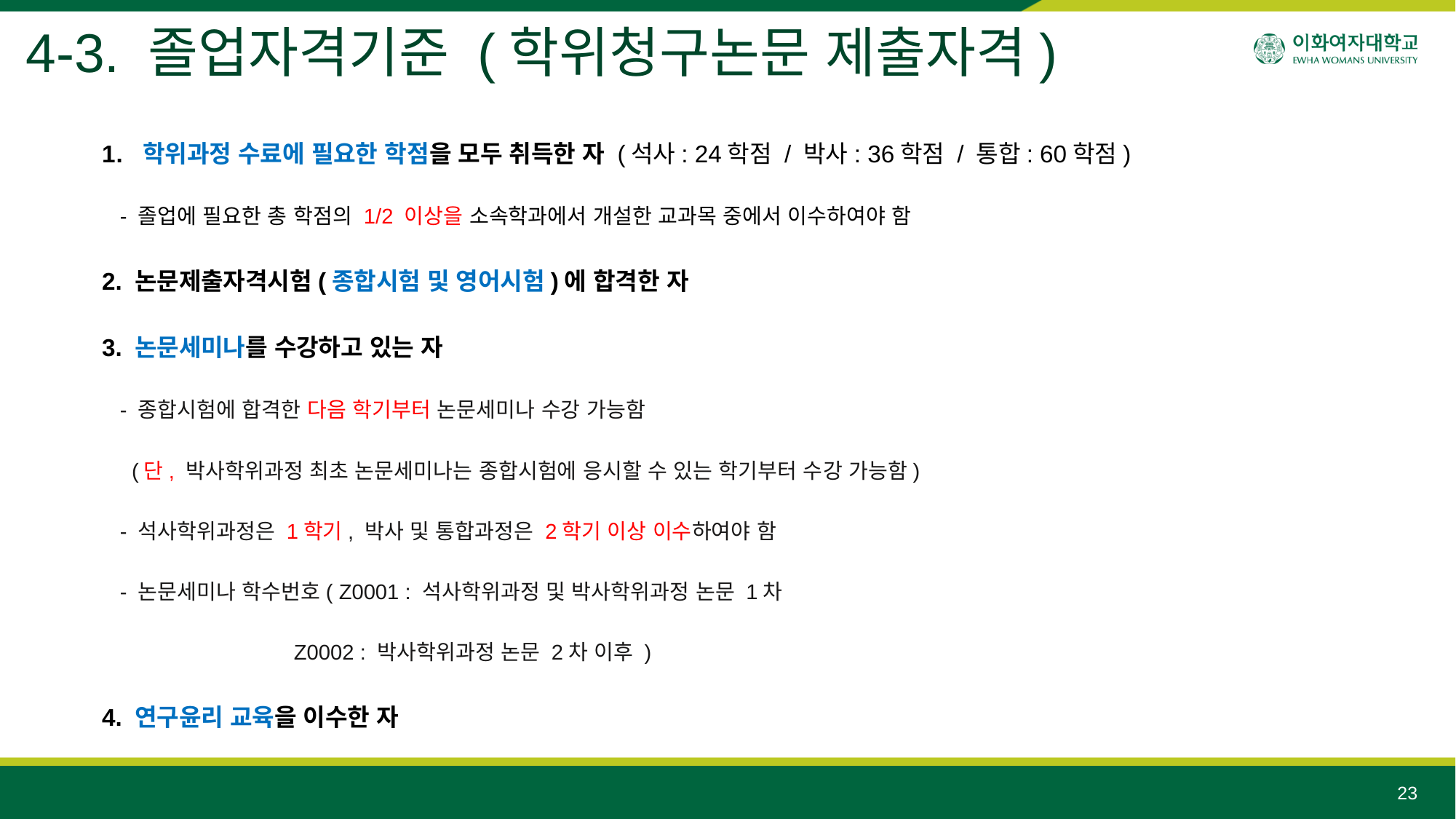

4-3. 졸업자격기준 (학위청구논문 제출자격)
학위과정 수료에 필요한 학점을 모두 취득한 자 (석사: 24학점 / 박사: 36학점 / 통합: 60학점)
   - 졸업에 필요한 총 학점의 1/2 이상을 소속학과에서 개설한 교과목 중에서 이수하여야 함
2. 논문제출자격시험(종합시험 및 영어시험)에 합격한 자
3. 논문세미나를 수강하고 있는 자
   - 종합시험에 합격한 다음 학기부터 논문세미나 수강 가능함
     (단, 박사학위과정 최초 논문세미나는 종합시험에 응시할 수 있는 학기부터 수강 가능함)
   - 석사학위과정은 1학기, 박사 및 통합과정은 2학기 이상 이수하여야 함
   - 논문세미나 학수번호( Z0001 : 석사학위과정 및 박사학위과정 논문 1차
                                Z0002 : 박사학위과정 논문 2차 이후 )
4. 연구윤리 교육을 이수한 자
23